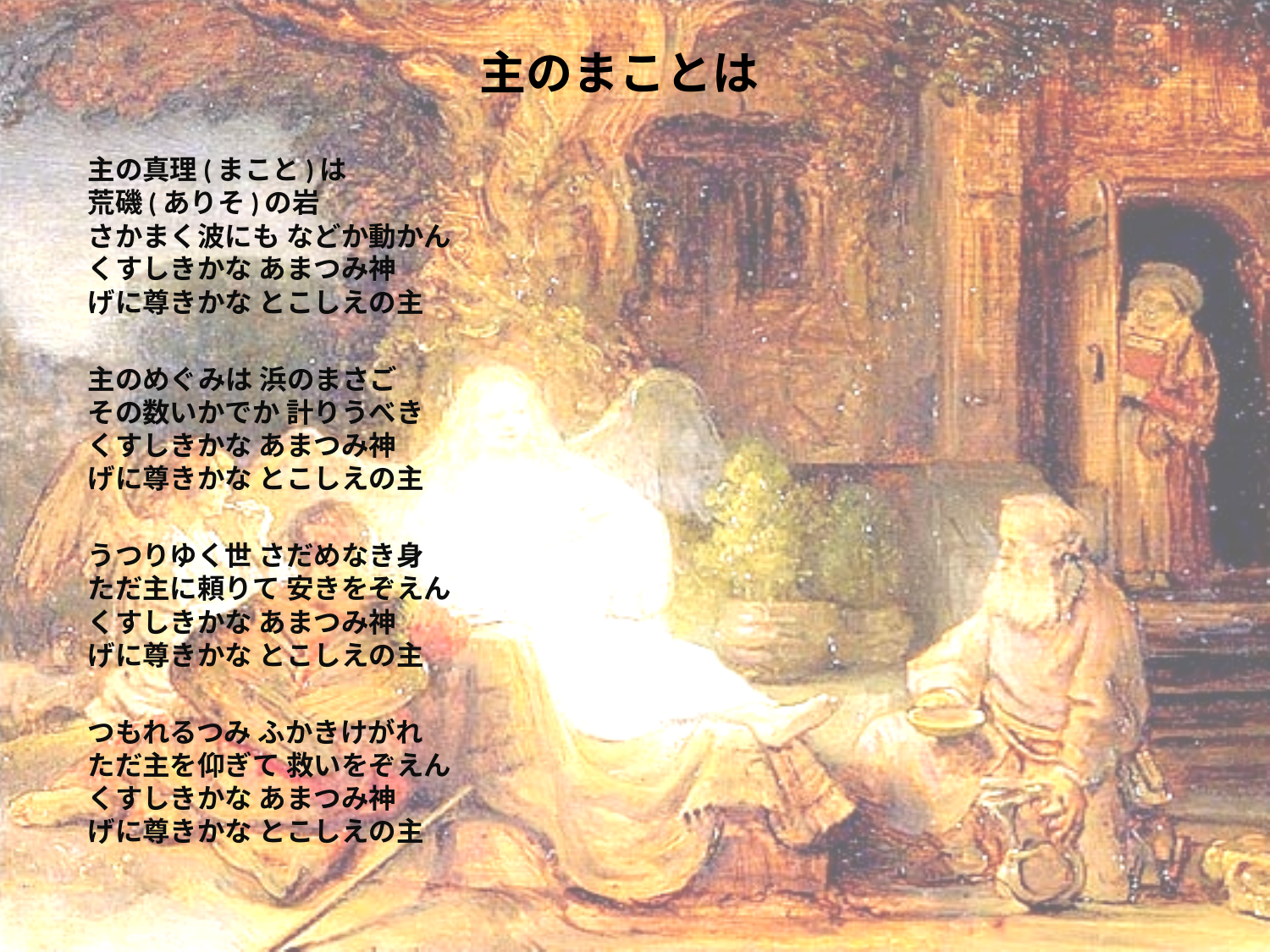

# 主のまことは
主の真理(まこと)は
荒磯(ありそ)の岩
さかまく波にも などか動かん
くすしきかな あまつみ神
げに尊きかな とこしえの主

主のめぐみは 浜のまさご
その数いかでか 計りうべき
くすしきかな あまつみ神
げに尊きかな とこしえの主

うつりゆく世 さだめなき身
ただ主に頼りて 安きをぞえん
くすしきかな あまつみ神
げに尊きかな とこしえの主

つもれるつみ ふかきけがれ
ただ主を仰ぎて 救いをぞえん
くすしきかな あまつみ神
げに尊きかな とこしえの主